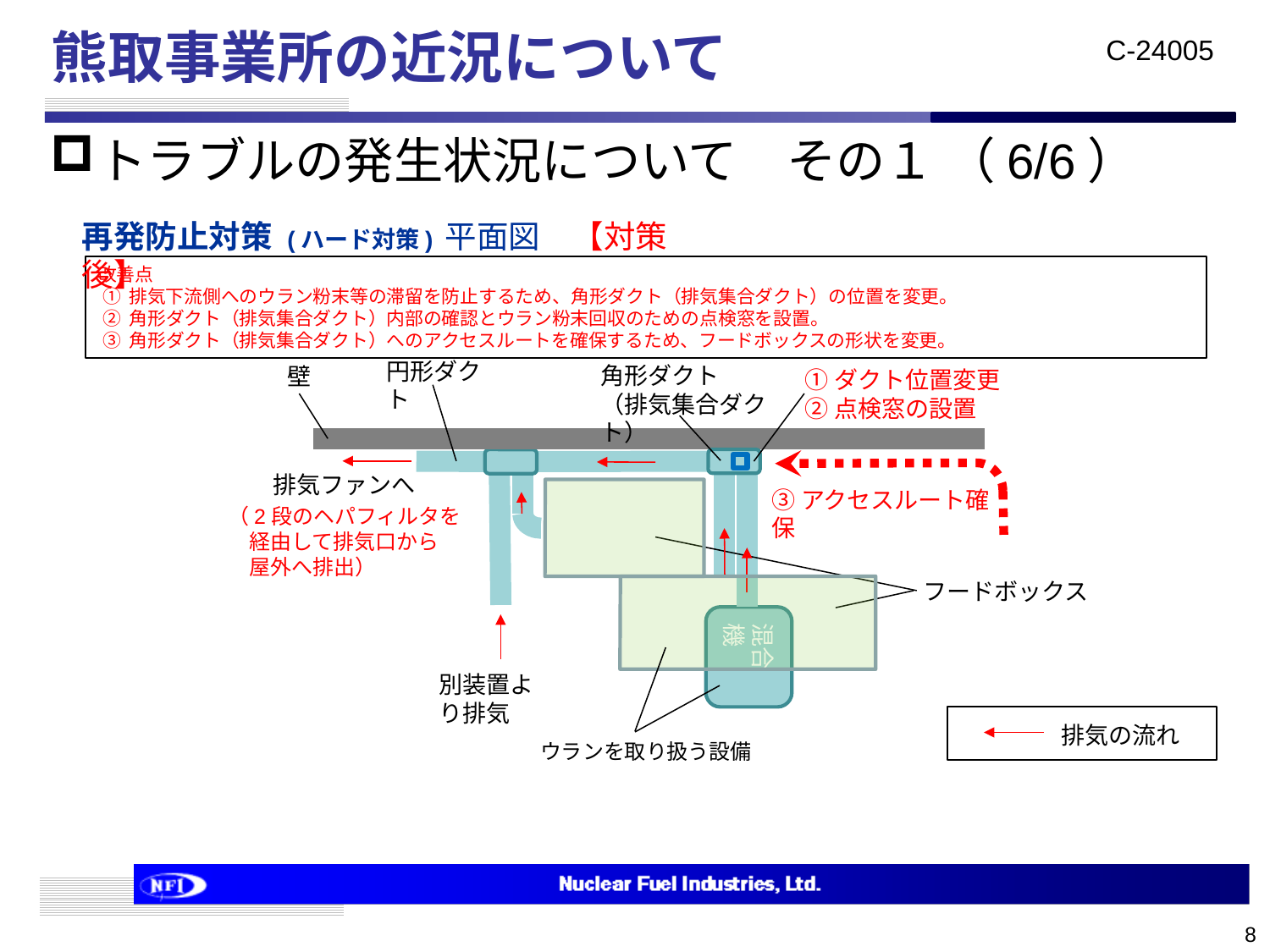

# 熊取事業所の近況について
トラブルの発生状況について　その１ （6/6）
再発防止対策 (ハード対策) 平面図　【対策後】
改善点
 ① 排気下流側へのウラン粉末等の滞留を防止するため、角形ダクト（排気集合ダクト）の位置を変更。
 ② 角形ダクト（排気集合ダクト）内部の確認とウラン粉末回収のための点検窓を設置。
 ③ 角形ダクト（排気集合ダクト）へのアクセスルートを確保するため、フードボックスの形状を変更。
円形ダクト
角形ダクト
（排気集合ダクト）
壁
①ダクト位置変更
②点検窓の設置

排気ファンへ
③アクセスルート確保

（2段のヘパフィルタを
　経由して排気口から
　屋外へ排出）

フードボックス

混合機
別装置より排気

排気の流れ
ウランを取り扱う設備
8